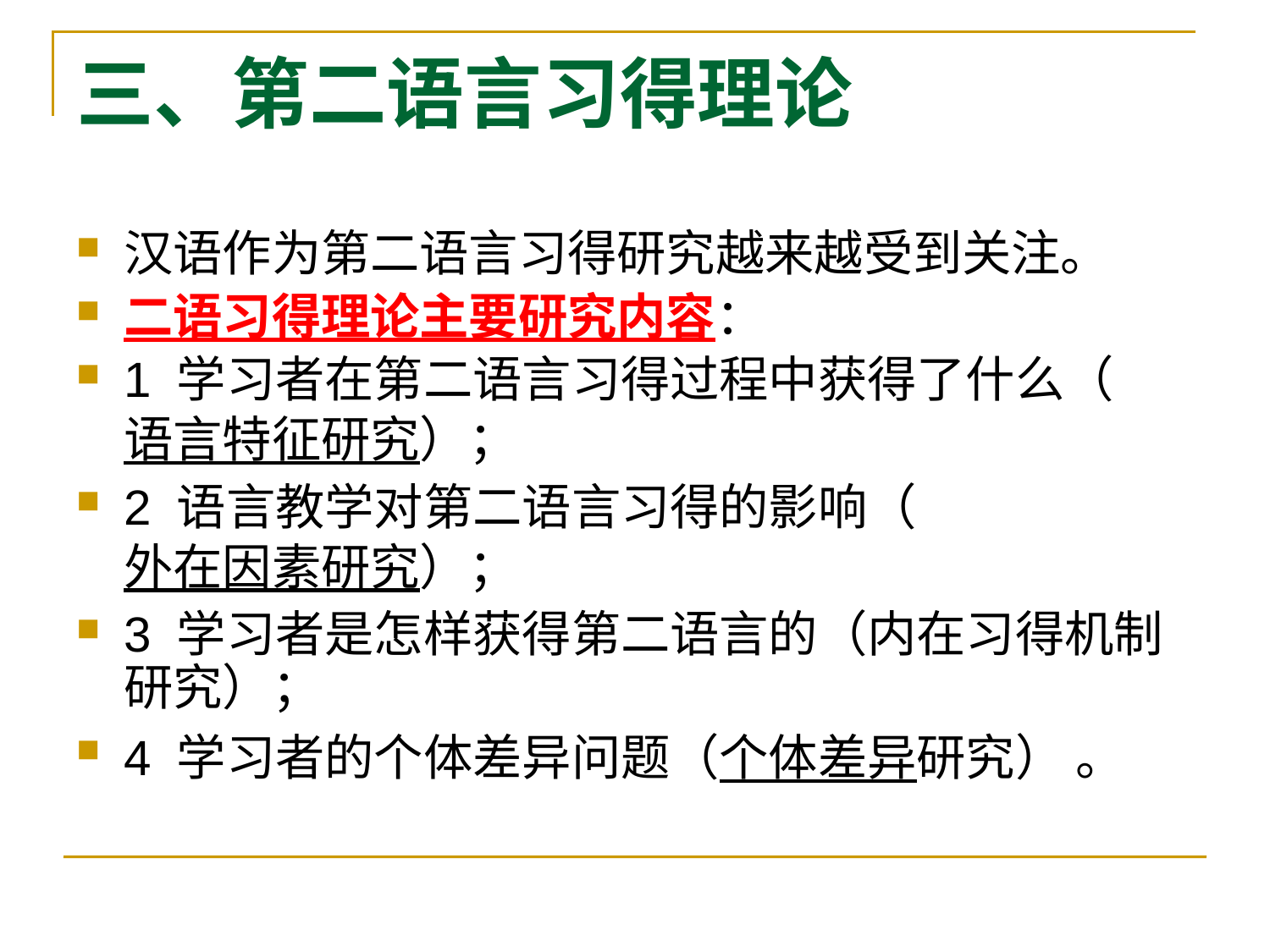

# 三、第二语言习得理论
汉语作为第二语言习得研究越来越受到关注。
二语习得理论主要研究内容：
1 学习者在第二语言习得过程中获得了什么（语言特征研究）；
2 语言教学对第二语言习得的影响（外在因素研究）；
3 学习者是怎样获得第二语言的（内在习得机制研究）；
4 学习者的个体差异问题（个体差异研究） 。